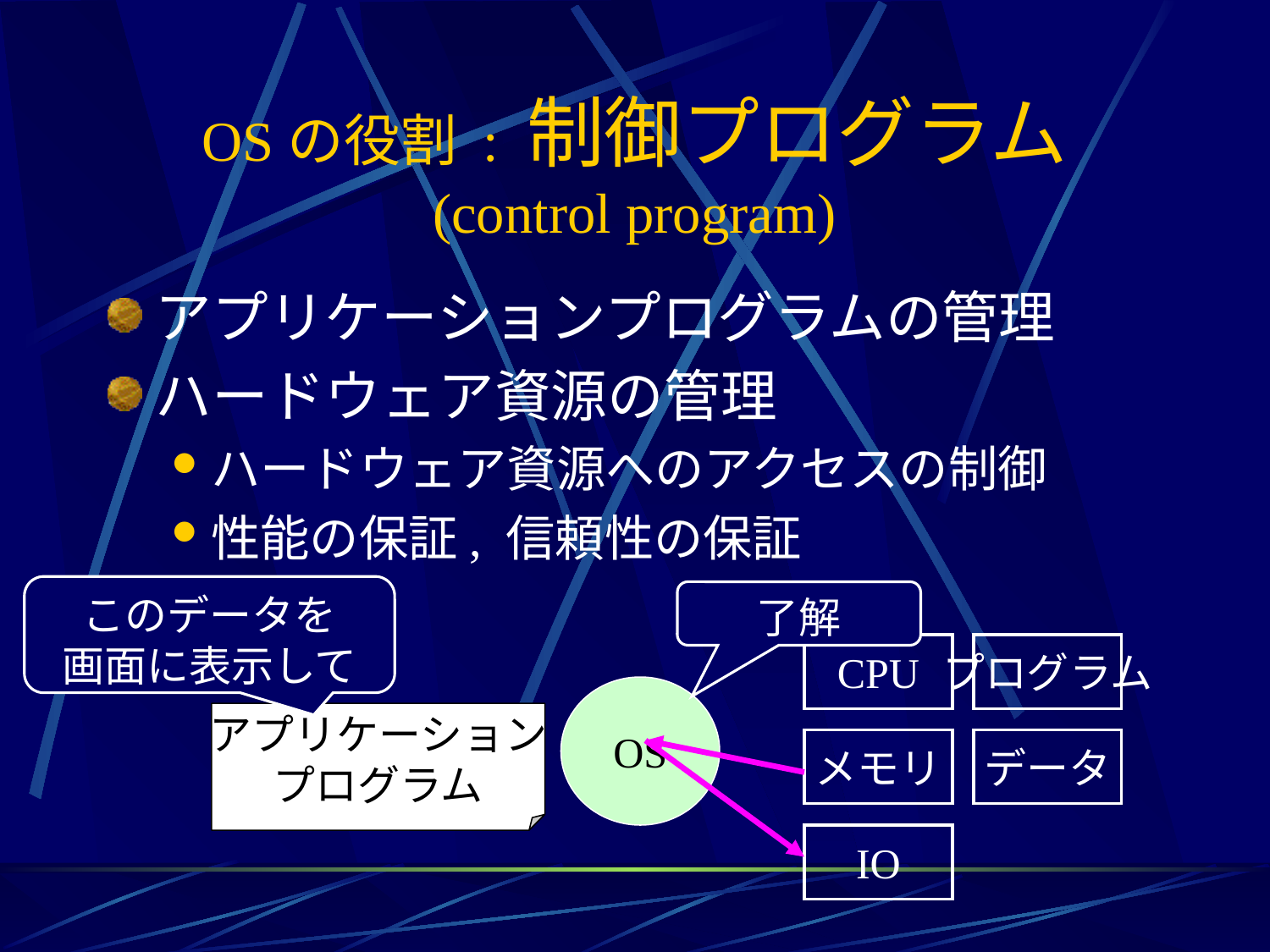

# OSの役割 : 制御プログラム (control program)
アプリケーションプログラムの管理
ハードウェア資源の管理
ハードウェア資源へのアクセスの制御
性能の保証, 信頼性の保証
このデータを
画面に表示して
了解
CPU
プログラム
OS
アプリケーション
プログラム
メモリ
データ

IO